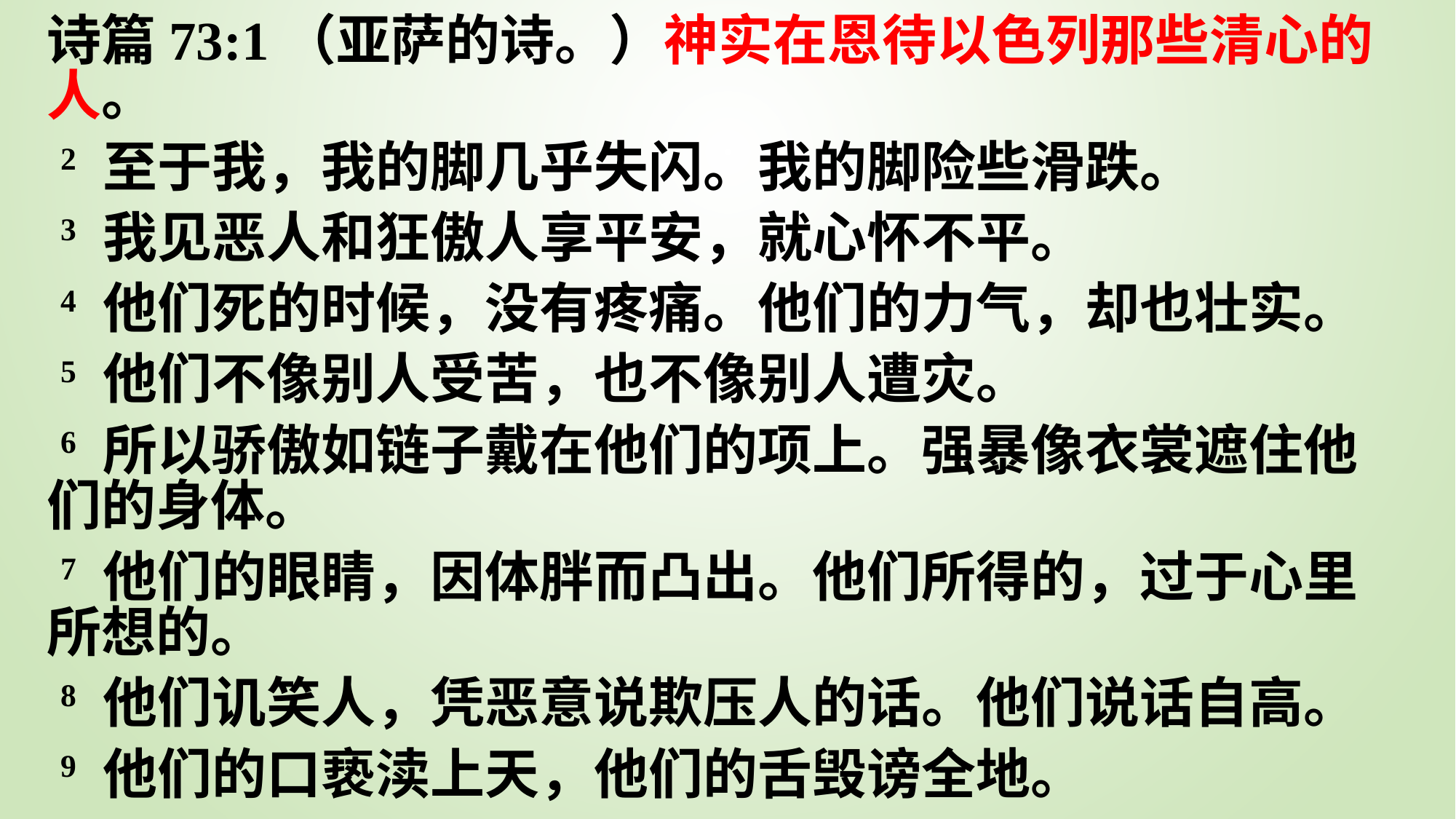

诗篇73:1（亚萨的诗。）神实在恩待以色列那些清心的人。
 2 至于我，我的脚几乎失闪。我的脚险些滑跌。
 3 我见恶人和狂傲人享平安，就心怀不平。
 4 他们死的时候，没有疼痛。他们的力气，却也壮实。
 5 他们不像别人受苦，也不像别人遭灾。
 6 所以骄傲如链子戴在他们的项上。强暴像衣裳遮住他们的身体。
 7 他们的眼睛，因体胖而凸出。他们所得的，过于心里所想的。
 8 他们讥笑人，凭恶意说欺压人的话。他们说话自高。
 9 他们的口亵渎上天，他们的舌毁谤全地。